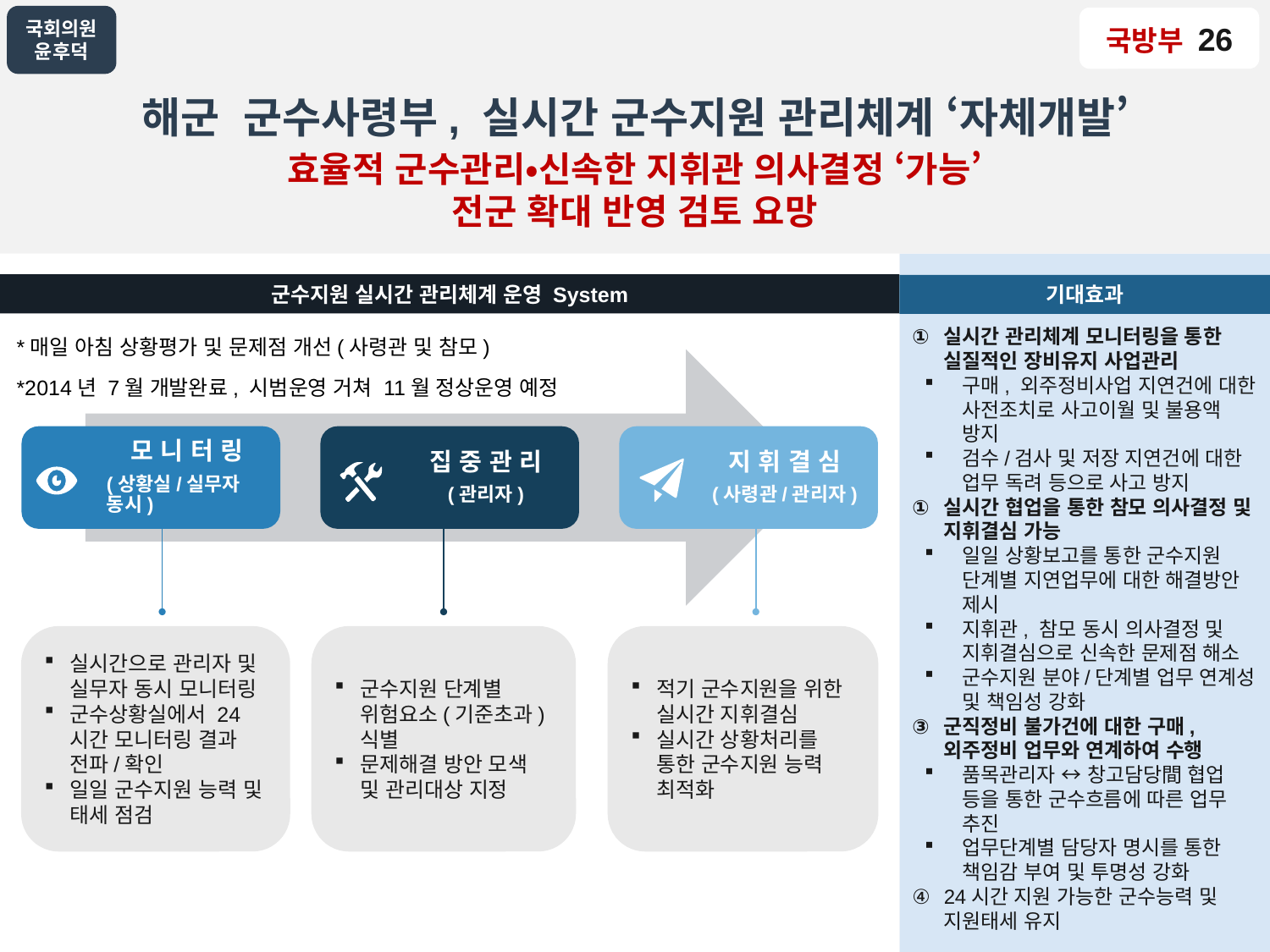

국방부 26
해군  군수사령부, 실시간 군수지원 관리체계 ‘자체개발’
효율적 군수관리•신속한 지휘관 의사결정 ‘가능’
전군 확대 반영 검토 요망

실시간 관리체계 모니터링을 통한 실질적인 장비유지 사업관리
구매, 외주정비사업 지연건에 대한 사전조치로 사고이월 및 불용액 방지
검수/검사 및 저장 지연건에 대한 업무 독려 등으로 사고 방지
실시간 협업을 통한 참모 의사결정 및 지휘결심 가능
일일 상황보고를 통한 군수지원 단계별 지연업무에 대한 해결방안 제시
지휘관, 참모 동시 의사결정 및 지휘결심으로 신속한 문제점 해소
군수지원 분야/단계별 업무 연계성 및 책임성 강화
군직정비 불가건에 대한 구매, 외주정비 업무와 연계하여 수행
품목관리자 ↔ 창고담당間 협업 등을 통한 군수흐름에 따른 업무 추진
업무단계별 담당자 명시를 통한 책임감 부여 및 투명성 강화
24시간 지원 가능한 군수능력 및 지원태세 유지
군수지원 실시간 관리체계 운영 System
기대효과
*매일 아침 상황평가 및 문제점 개선(사령관 및 참모)
*2014년 7월 개발완료, 시범운영 거쳐 11월 정상운영 예정
모 니 터 링
(상황실/실무자 동시)
집 중 관 리
(관리자)
지 휘 결 심
(사령관/관리자)

실시간으로 관리자 및 실무자 동시 모니터링
군수상황실에서 24시간 모니터링 결과 전파/확인
일일 군수지원 능력 및 태세 점검
군수지원 단계별 위험요소(기준초과) 식별
문제해결 방안 모색 및 관리대상 지정
적기 군수지원을 위한 실시간 지휘결심
실시간 상황처리를 통한 군수지원 능력 최적화